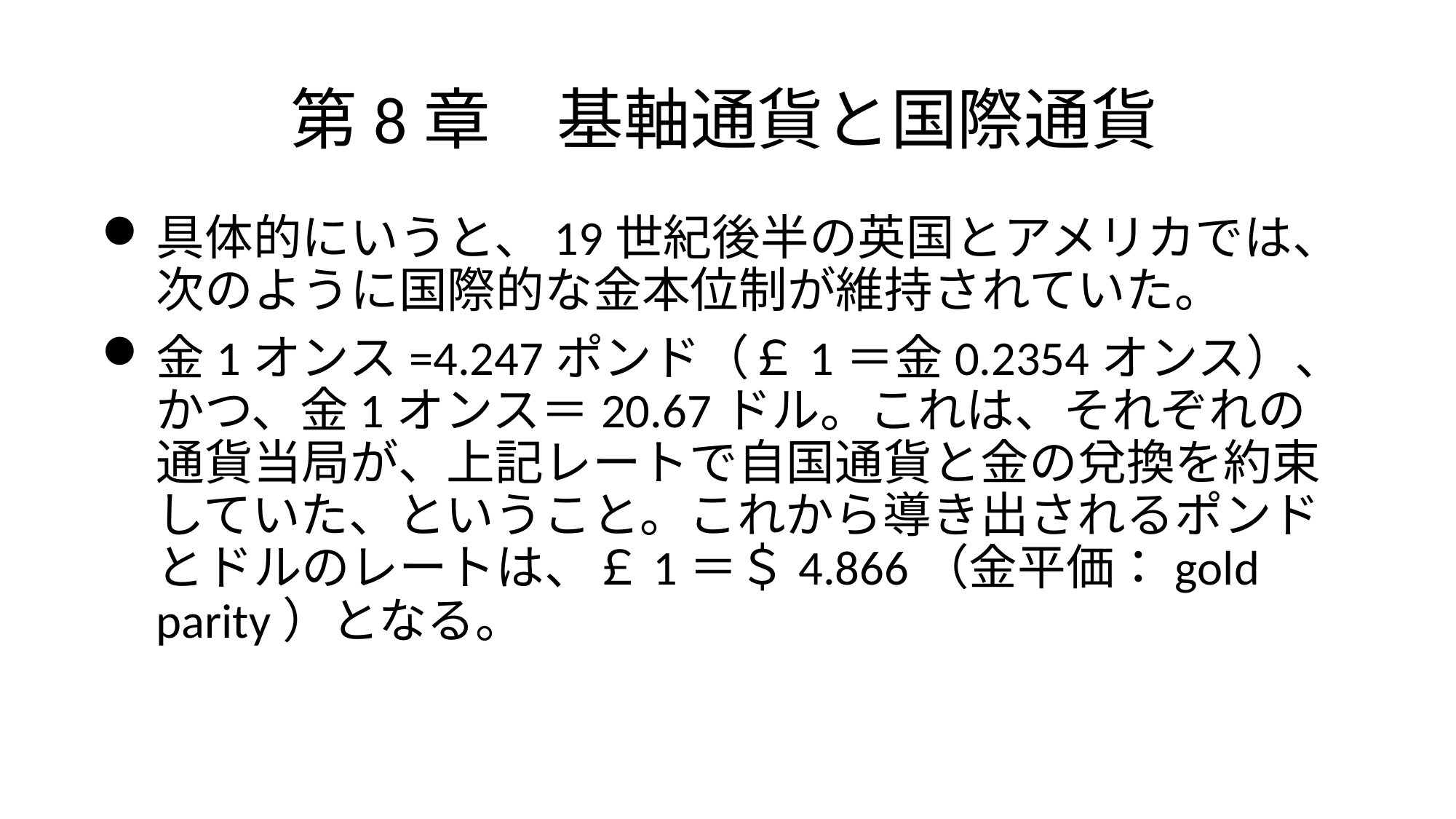

# 第8章　基軸通貨と国際通貨
具体的にいうと、19世紀後半の英国とアメリカでは、次のように国際的な金本位制が維持されていた。
金1オンス=4.247ポンド（￡1＝金0.2354オンス）、かつ、金1オンス＝20.67ドル。これは、それぞれの通貨当局が、上記レートで自国通貨と金の兌換を約束していた、ということ。これから導き出されるポンドとドルのレートは、￡1＝＄4.866（金平価：gold parity）となる。